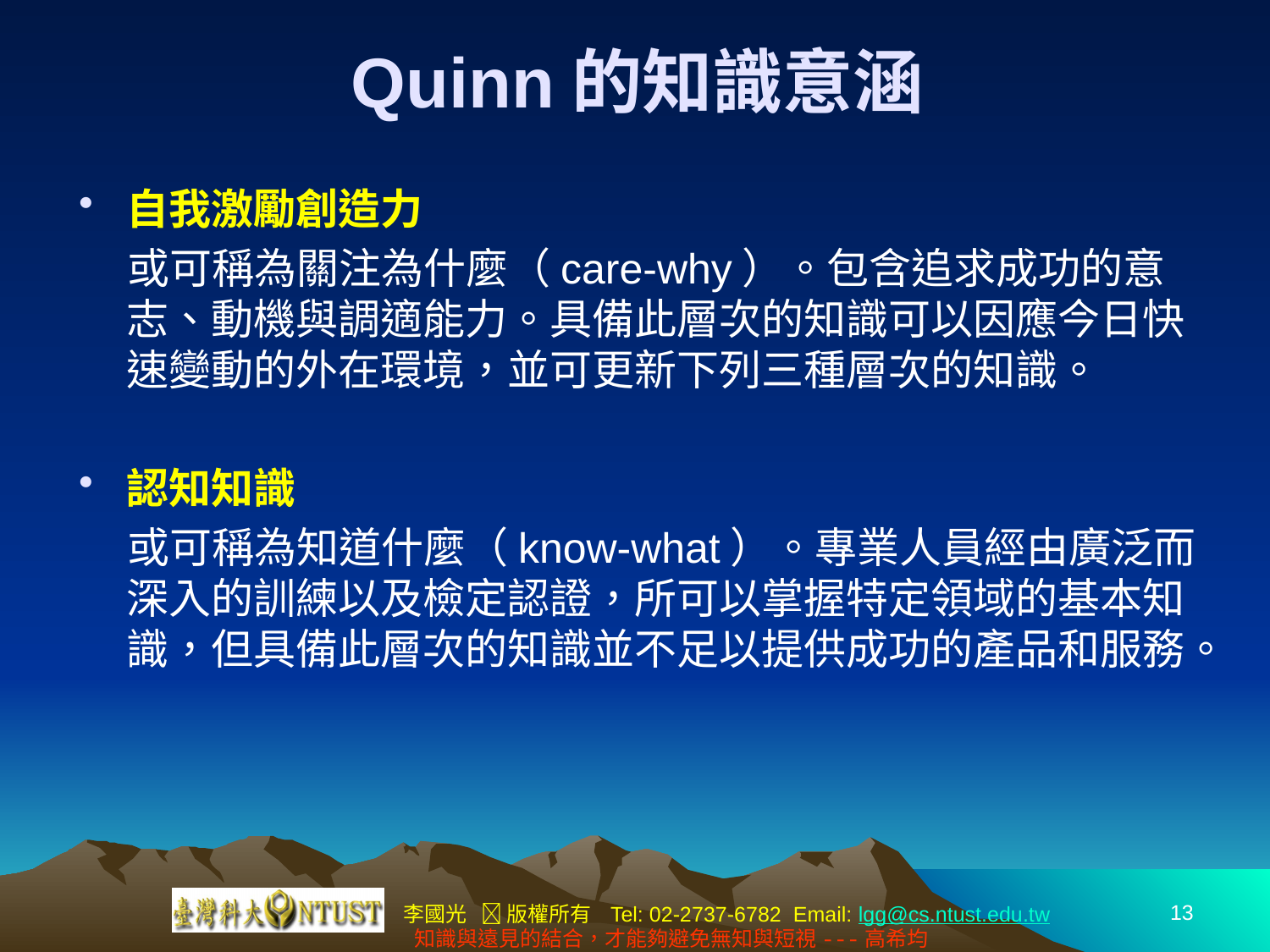

# Quinn的知識意涵
自我激勵創造力
    或可稱為關注為什麼（care-why）。包含追求成功的意志、動機與調適能力。具備此層次的知識可以因應今日快速變動的外在環境，並可更新下列三種層次的知識。

認知知識
    或可稱為知道什麼（know-what）。專業人員經由廣泛而深入的訓練以及檢定認證，所可以掌握特定領域的基本知識，但具備此層次的知識並不足以提供成功的產品和服務。
13